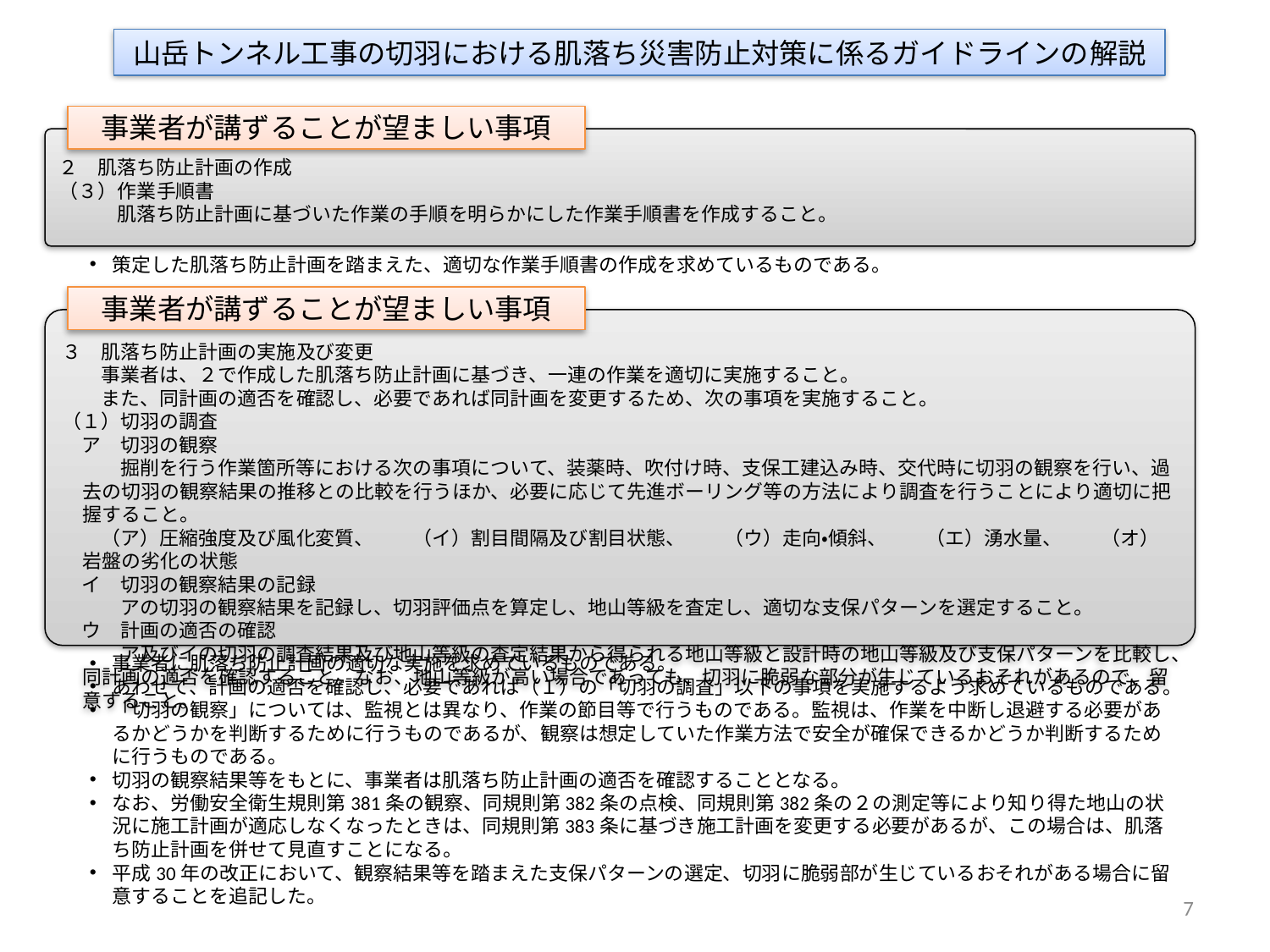

山岳トンネル工事の切羽における肌落ち災害防止対策に係るガイドラインの解説
事業者が講ずることが望ましい事項
２　肌落ち防止計画の作成
（３）作業手順書
　　　肌落ち防止計画に基づいた作業の手順を明らかにした作業手順書を作成すること。

策定した肌落ち防止計画を踏まえた、適切な作業手順書の作成を求めているものである。
事業者が講ずることが望ましい事項
３　肌落ち防止計画の実施及び変更
　　事業者は、２で作成した肌落ち防止計画に基づき、一連の作業を適切に実施すること。
　　また、同計画の適否を確認し、必要であれば同計画を変更するため、次の事項を実施すること。
（１）切羽の調査
　ア　切羽の観察
　　　掘削を行う作業箇所等における次の事項について、装薬時、吹付け時、支保工建込み時、交代時に切羽の観察を行い、過去の切羽の観察結果の推移との比較を行うほか、必要に応じて先進ボーリング等の方法により調査を行うことにより適切に把握すること。
　　（ア）圧縮強度及び風化変質、　　（イ）割目間隔及び割目状態、　　（ウ）走向・傾斜、　　（エ）湧水量、　　（オ）岩盤の劣化の状態
　イ　切羽の観察結果の記録
　　　アの切羽の観察結果を記録し、切羽評価点を算定し、地山等級を査定し、適切な支保パターンを選定すること。
　ウ　計画の適否の確認
　　　ア及びイの切羽の調査結果及び地山等級の査定結果から得られる地山等級と設計時の地山等級及び支保パターンを比較し、同計画の適否を確認すること。なお、地山等級が高い場合であっても、切羽に脆弱な部分が生じているおそれがあるので、留意すること。

事業者に肌落ち防止計画の適切な実施を求めているものである。
あわせて、計画の適否を確認し、必要であれば（１）の「切羽の調査」以下の事項を実施するよう求めているものである。
「切羽の観察」については、監視とは異なり、作業の節目等で行うものである。監視は、作業を中断し退避する必要があるかどうかを判断するために行うものであるが、観察は想定していた作業方法で安全が確保できるかどうか判断するために行うものである。
切羽の観察結果等をもとに、事業者は肌落ち防止計画の適否を確認することとなる。
なお、労働安全衛生規則第381条の観察、同規則第382条の点検、同規則第382条の２の測定等により知り得た地山の状況に施工計画が適応しなくなったときは、同規則第383条に基づき施工計画を変更する必要があるが、この場合は、肌落ち防止計画を併せて見直すことになる。
平成30年の改正において、観察結果等を踏まえた支保パターンの選定、切羽に脆弱部が生じているおそれがある場合に留意することを追記した。

7